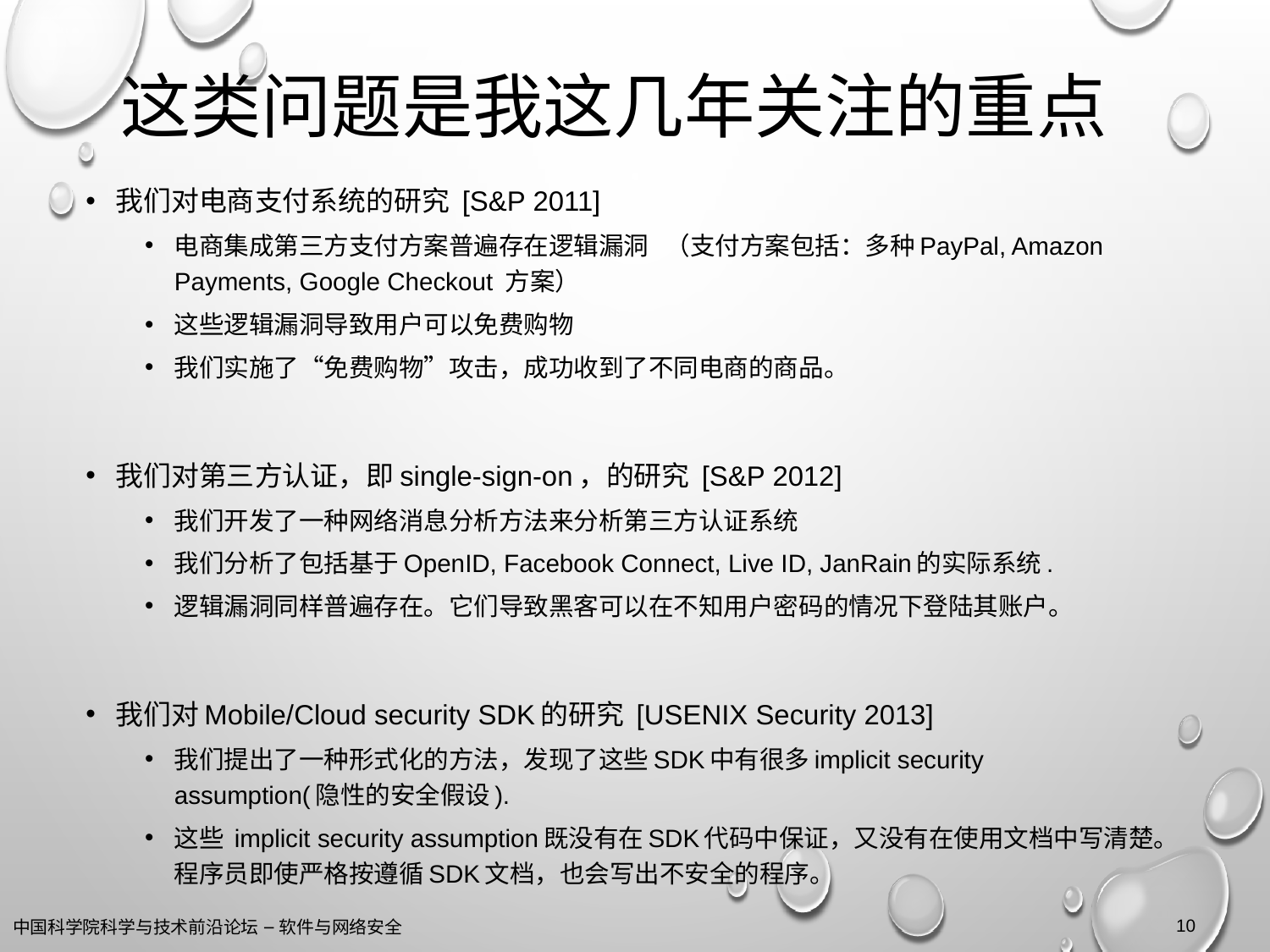

# 这类问题是我这几年关注的重点
我们对电商支付系统的研究 [S&P 2011]
电商集成第三方支付方案普遍存在逻辑漏洞   （支付方案包括：多种PayPal, Amazon Payments, Google Checkout 方案）
这些逻辑漏洞导致用户可以免费购物
我们实施了“免费购物”攻击，成功收到了不同电商的商品。

我们对第三方认证，即single-sign-on，的研究 [S&P 2012]
我们开发了一种网络消息分析方法来分析第三方认证系统
我们分析了包括基于OpenID, Facebook Connect, Live ID, JanRain的实际系统.
逻辑漏洞同样普遍存在。它们导致黑客可以在不知用户密码的情况下登陆其账户。

我们对Mobile/Cloud security SDK的研究 [USENIX Security 2013]
我们提出了一种形式化的方法，发现了这些SDK中有很多implicit security assumption(隐性的安全假设).
这些 implicit security assumption既没有在SDK代码中保证，又没有在使用文档中写清楚。程序员即使严格按遵循SDK文档，也会写出不安全的程序。

10
中国科学院科学与技术前沿论坛 – 软件与网络安全